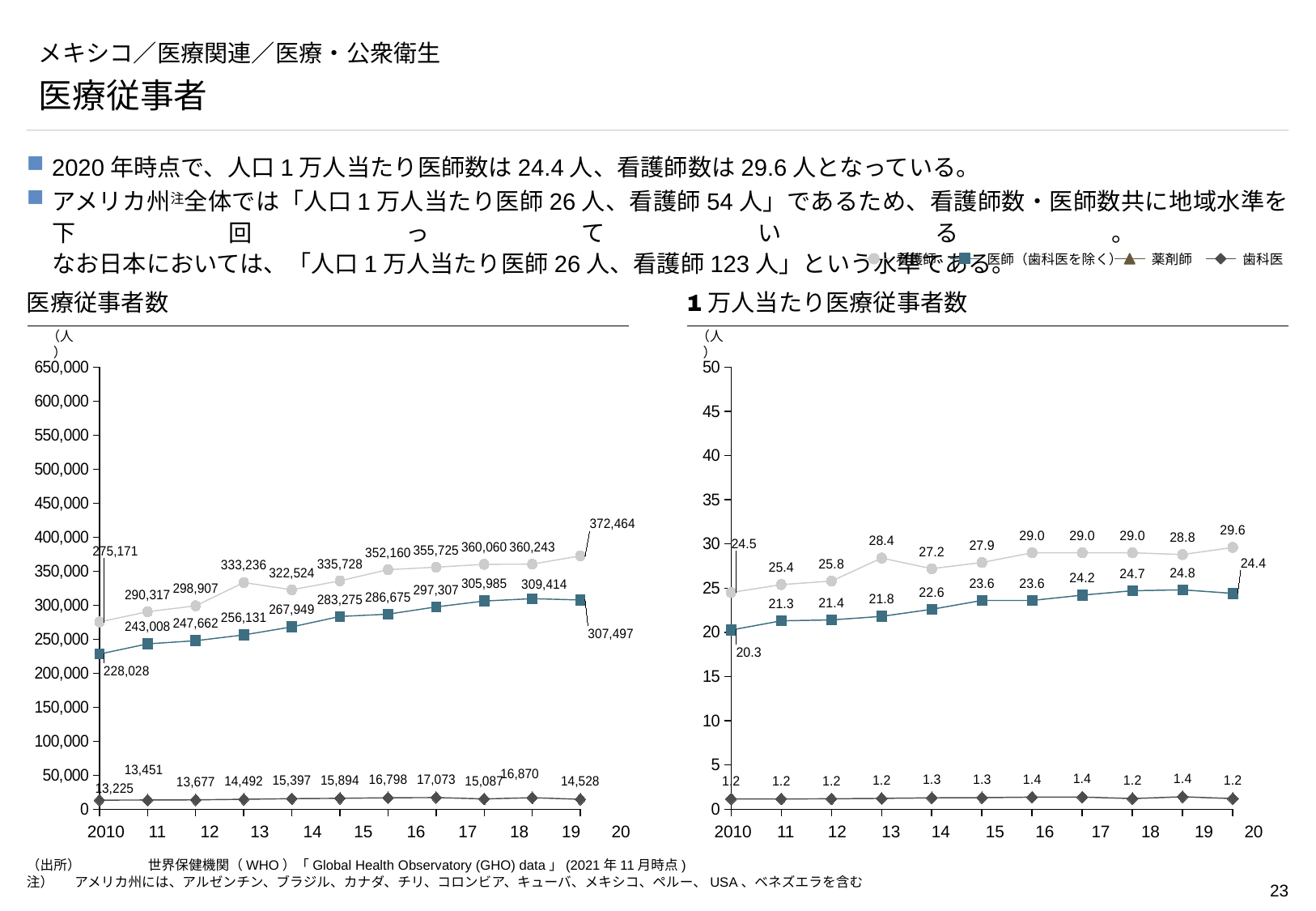

# メキシコ／医療関連／医療・公衆衛生
医療従事者
2020年時点で、人口1万人当たり医師数は24.4人、看護師数は29.6人となっている。
アメリカ州注全体では「人口1万人当たり医師26人、看護師54人」であるため、看護師数・医師数共に地域水準を下回っている。
なお日本においては、「人口1万人当たり医師26人、看護師123人」という水準である。
看護師
医師（歯科医を除く）
薬剤師
歯科医

医療従事者数
1万人当たり医療従事者数
（人）
（人）

### Chart

| Category |  |  |  |  |
|---|---|---|---|---|

### Chart

| Category |  |  |  |  |
|---|---|---|---|---|
2010
11
12
13
14
15
16
17
18
19
20
2010
11
12
13
14
15
16
17
18
19
20
（出所）	世界保健機関（WHO）「Global Health Observatory (GHO) data」(2021年11月時点)
注）　	アメリカ州には、アルゼンチン、ブラジル、カナダ、チリ、コロンビア、キューバ、メキシコ、ペルー、USA、ベネズエラを含む